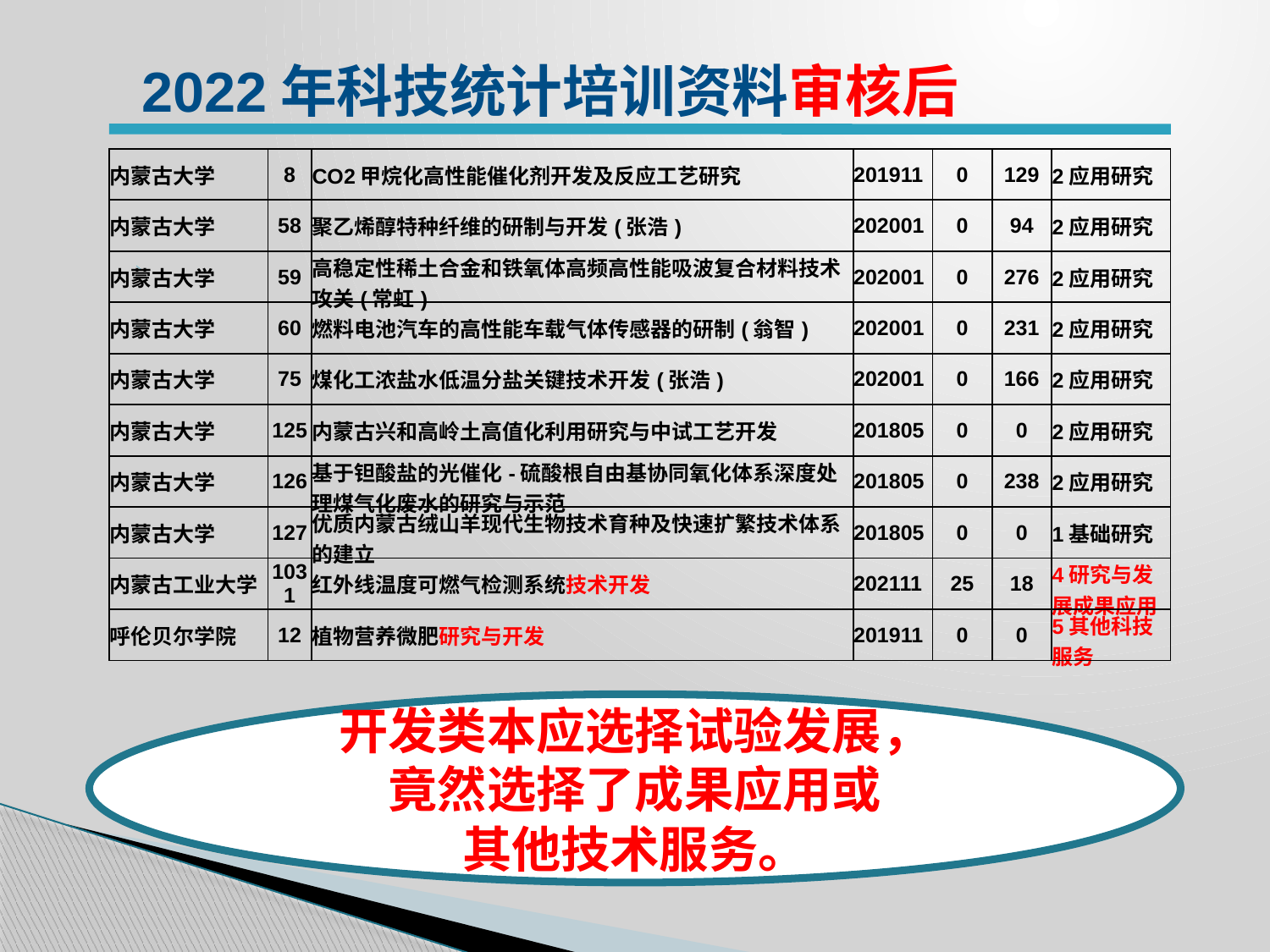

2022年科技统计培训资料审核后
| 内蒙古大学 | 8 | CO2甲烷化高性能催化剂开发及反应工艺研究 | 201911 | 0 | 129 | 2应用研究 |
| --- | --- | --- | --- | --- | --- | --- |
| 内蒙古大学 | 58 | 聚乙烯醇特种纤维的研制与开发(张浩) | 202001 | 0 | 94 | 2应用研究 |
| 内蒙古大学 | 59 | 高稳定性稀土合金和铁氧体高频高性能吸波复合材料技术攻关(常虹) | 202001 | 0 | 276 | 2应用研究 |
| 内蒙古大学 | 60 | 燃料电池汽车的高性能车载气体传感器的研制(翁智) | 202001 | 0 | 231 | 2应用研究 |
| 内蒙古大学 | 75 | 煤化工浓盐水低温分盐关键技术开发(张浩) | 202001 | 0 | 166 | 2应用研究 |
| 内蒙古大学 | 125 | 内蒙古兴和高岭土高值化利用研究与中试工艺开发 | 201805 | 0 | 0 | 2应用研究 |
| 内蒙古大学 | 126 | 基于钽酸盐的光催化-硫酸根自由基协同氧化体系深度处理煤气化废水的研究与示范 | 201805 | 0 | 238 | 2应用研究 |
| 内蒙古大学 | 127 | 优质内蒙古绒山羊现代生物技术育种及快速扩繁技术体系的建立 | 201805 | 0 | 0 | 1基础研究 |
| 内蒙古工业大学 | 1031 | 红外线温度可燃气检测系统技术开发 | 202111 | 25 | 18 | 4研究与发展成果应用 |
| 呼伦贝尔学院 | 12 | 植物营养微肥研究与开发 | 201911 | 0 | 0 | 5其他科技服务 |
开发类本应选择试验发展，
竟然选择了成果应用或
其他技术服务。